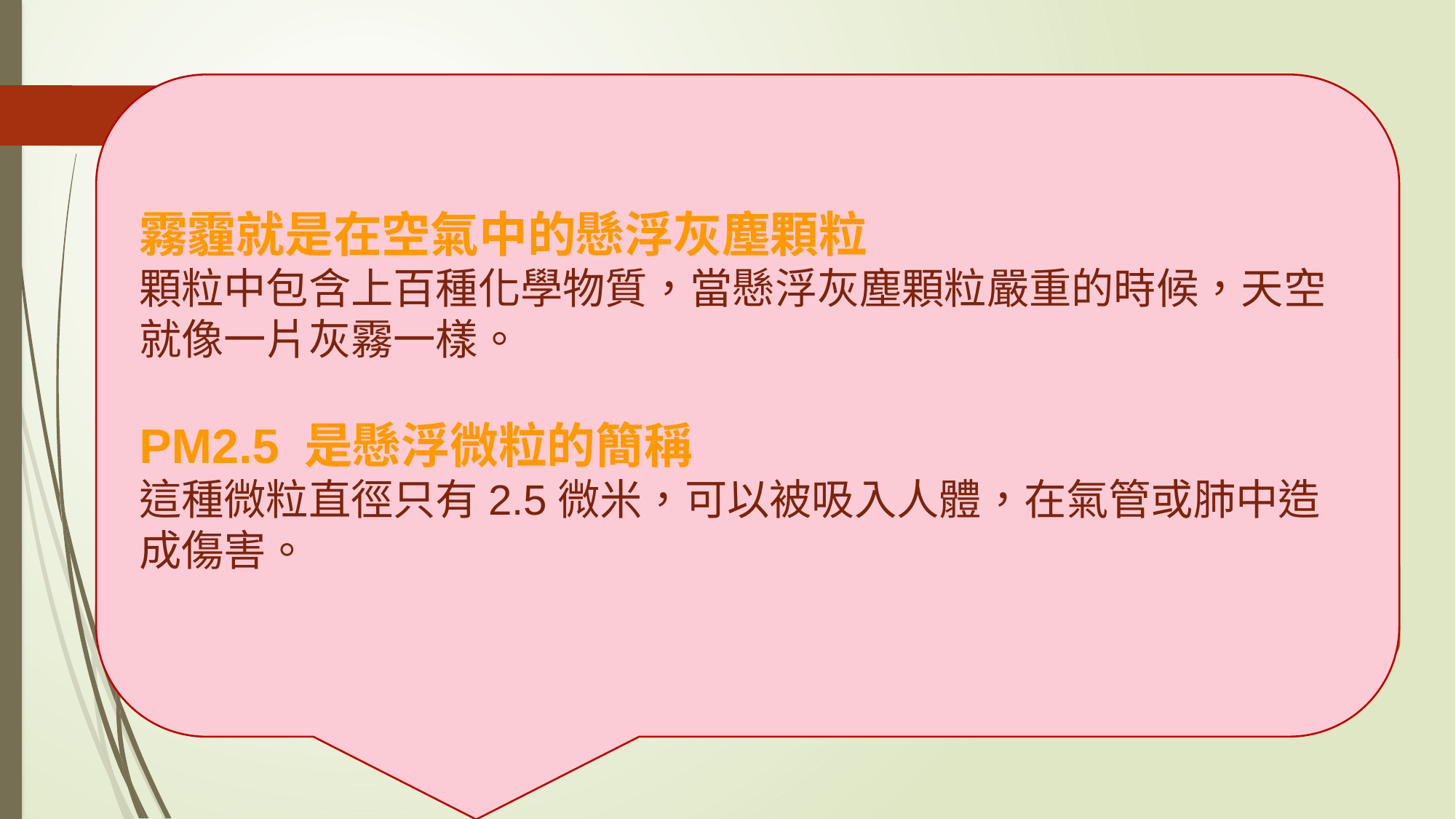

霧霾就是在空氣中的懸浮灰塵顆粒
顆粒中包含上百種化學物質，當懸浮灰塵顆粒嚴重的時候，天空就像一片灰霧一樣。

PM2.5 是懸浮微粒的簡稱
這種微粒直徑只有2.5微米，可以被吸入人體，在氣管或肺中造成傷害。

故事意義

透過親身採訪，針對空氣汙染當中的細懸浮粒子 PM2.5 進行調查說明與分析,最後以自己來示範，喚醒中國人民環境保護的意識和以「保護自己和愛的人」呼籲中國人民正視空氣污染的嚴重性。

環保法律制定及執法與經濟發展的平衡

開放市場提升技術大於壟斷市場操控標準與技術